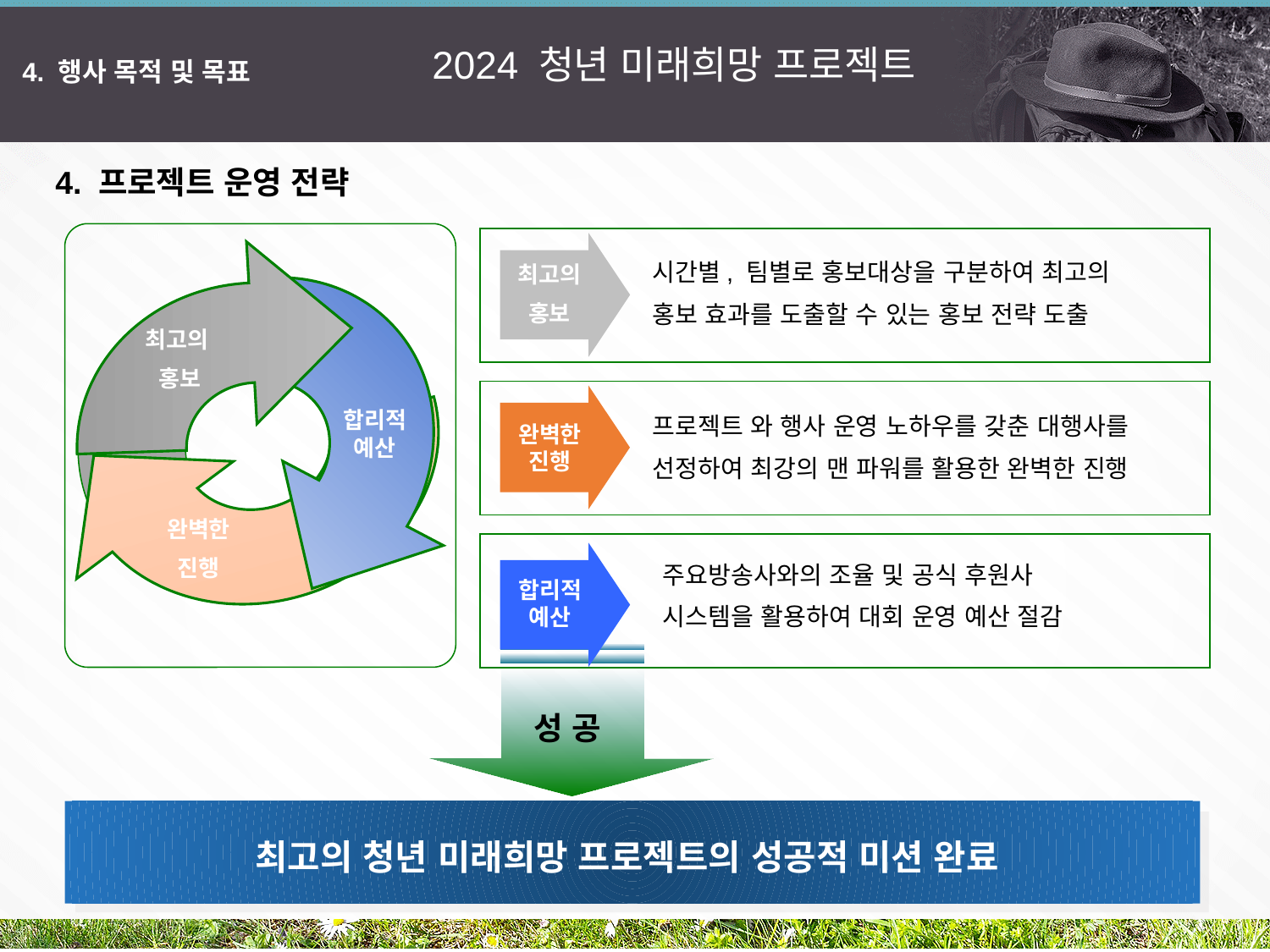

2024 청년 미래희망 프로젝트
4. 행사 목적 및 목표
4. 프로젝트 운영 전략

시간별, 팀별로 홍보대상을 구분하여 최고의
홍보 효과를 도출할 수 있는 홍보 전략 도출
최고의
홍보
최고의
홍보

완벽한
진행
합리적 예산
프로젝트 와 행사 운영 노하우를 갖춘 대행사를
선정하여 최강의 맨 파워를 활용한 완벽한 진행
완벽한
진행

주요방송사와의 조율 및 공식 후원사
시스템을 활용하여 대회 운영 예산 절감
합리적 예산

최고의 청년 미래희망 프로젝트의 성공적 미션 완료
    성 공